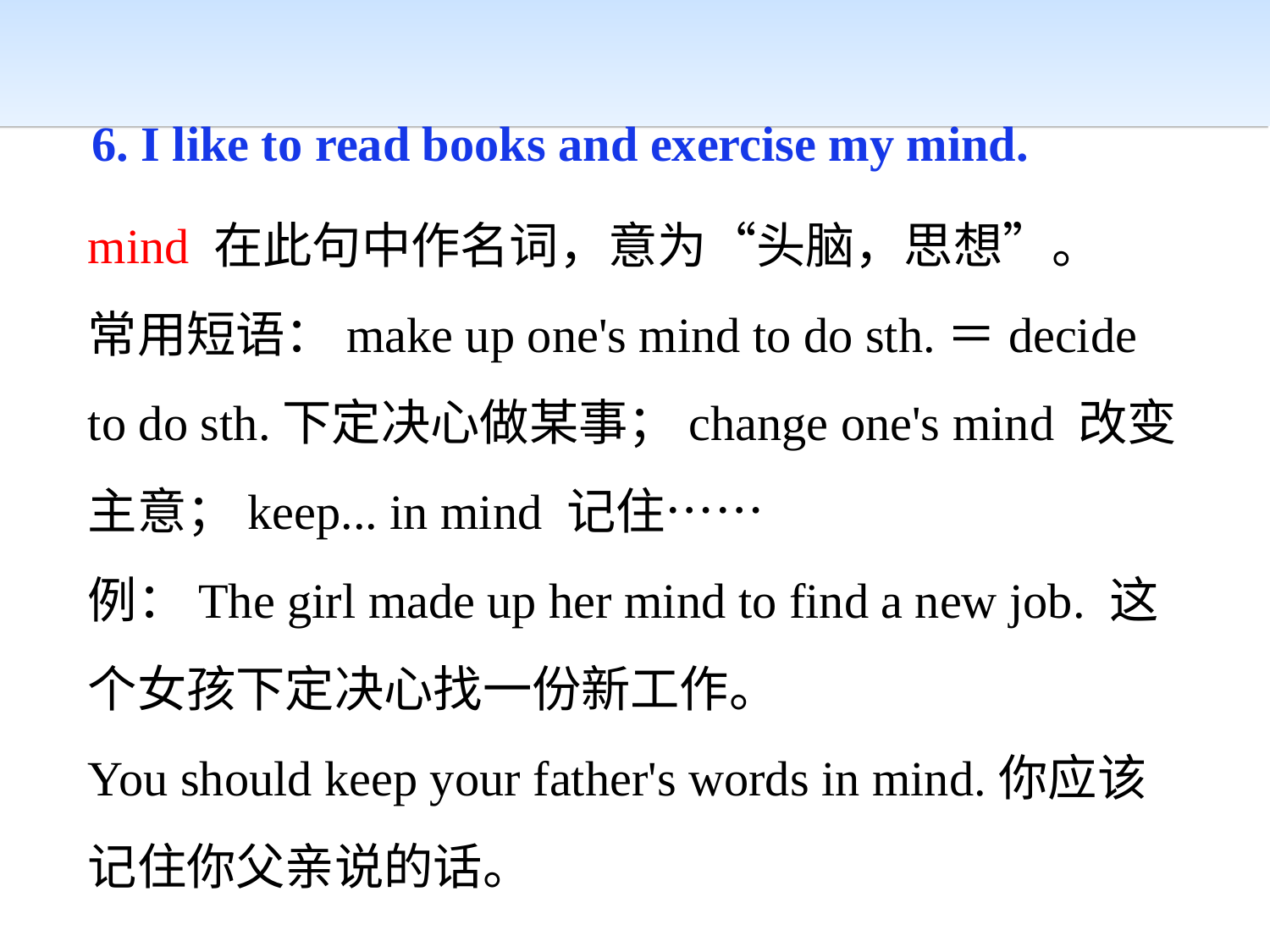

6. I like to read books and exercise my mind.
mind 在此句中作名词，意为“头脑，思想”。
常用短语：make up one's mind to do sth.＝decide to do sth.下定决心做某事；change one's mind 改变主意；keep... in mind 记住……
例：The girl made up her mind to find a new job. 这个女孩下定决心找一份新工作。
You should keep your father's words in mind.你应该记住你父亲说的话。